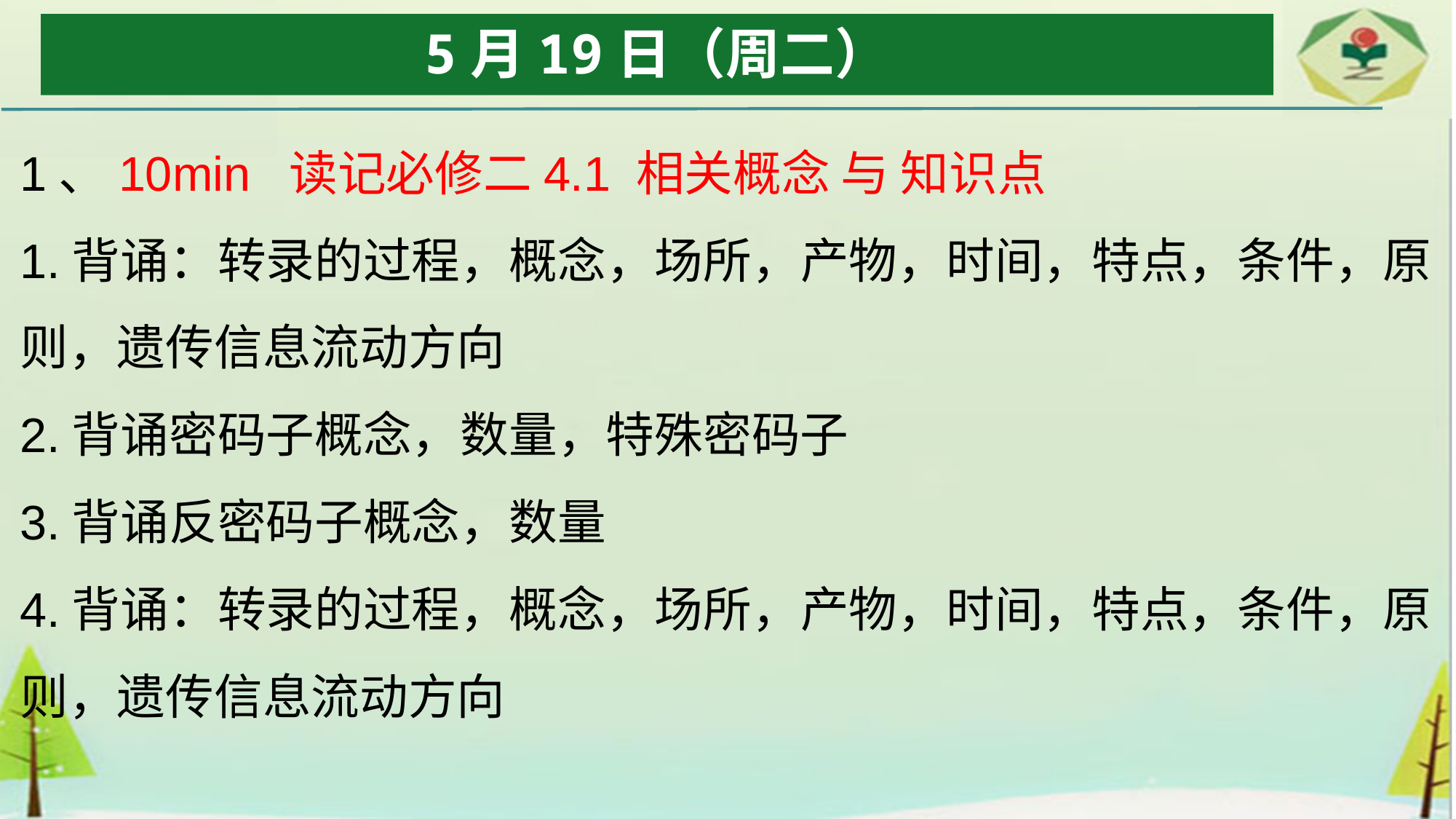

# 5月19日（周二）
1、10min  读记必修二4.1 相关概念 与 知识点
1.背诵：转录的过程，概念，场所，产物，时间，特点，条件，原则，遗传信息流动方向
2.背诵密码子概念，数量，特殊密码子
3.背诵反密码子概念，数量
4.背诵：转录的过程，概念，场所，产物，时间，特点，条件，原则，遗传信息流动方向